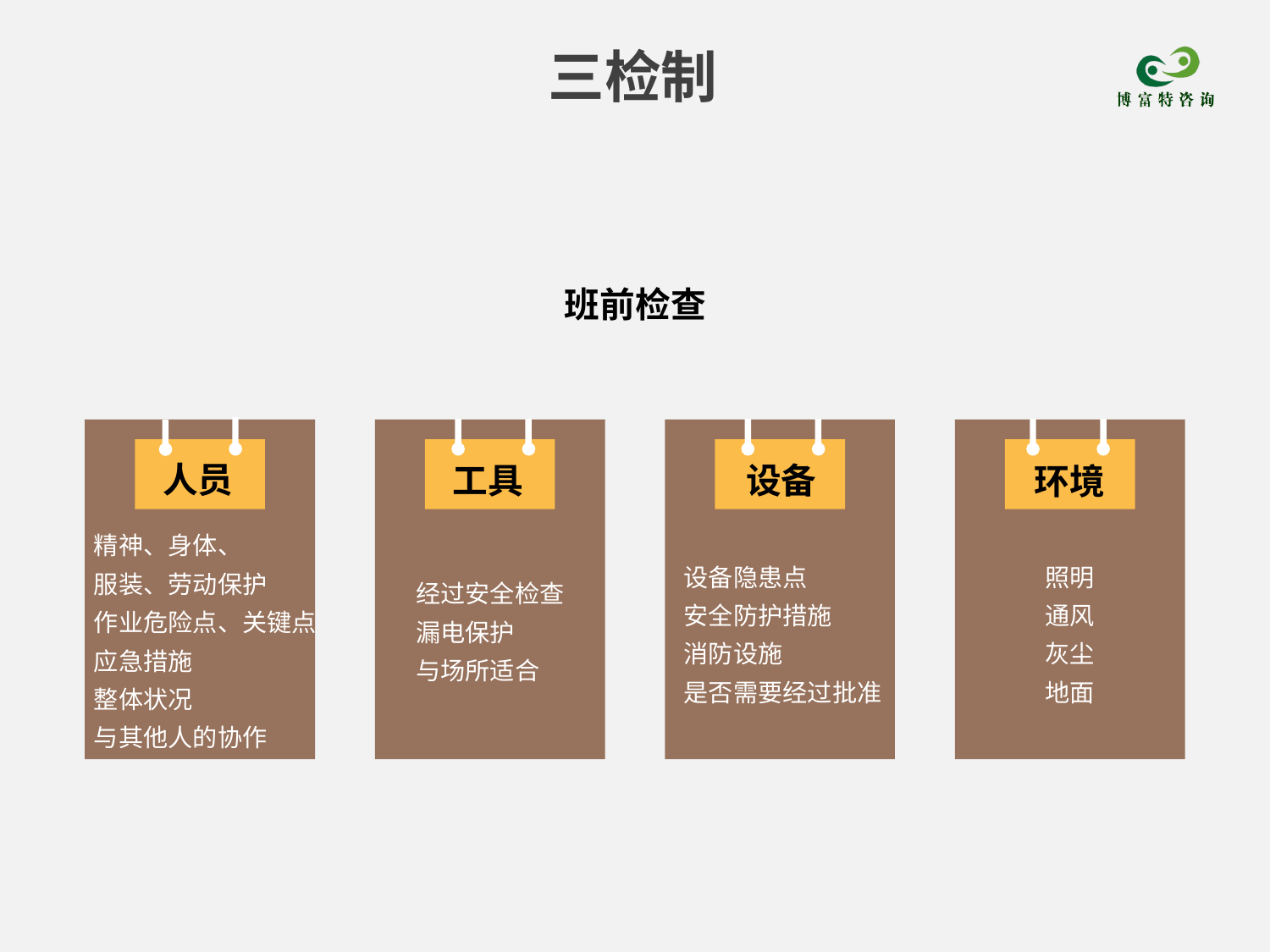

三检制
班前检查

人员
工具
设备
环境
精神、身体、
服装、劳动保护
作业危险点、关键点
应急措施
整体状况
与其他人的协作
设备隐患点
安全防护措施
消防设施
是否需要经过批准
照明
通风
灰尘
地面
经过安全检查
漏电保护
与场所适合